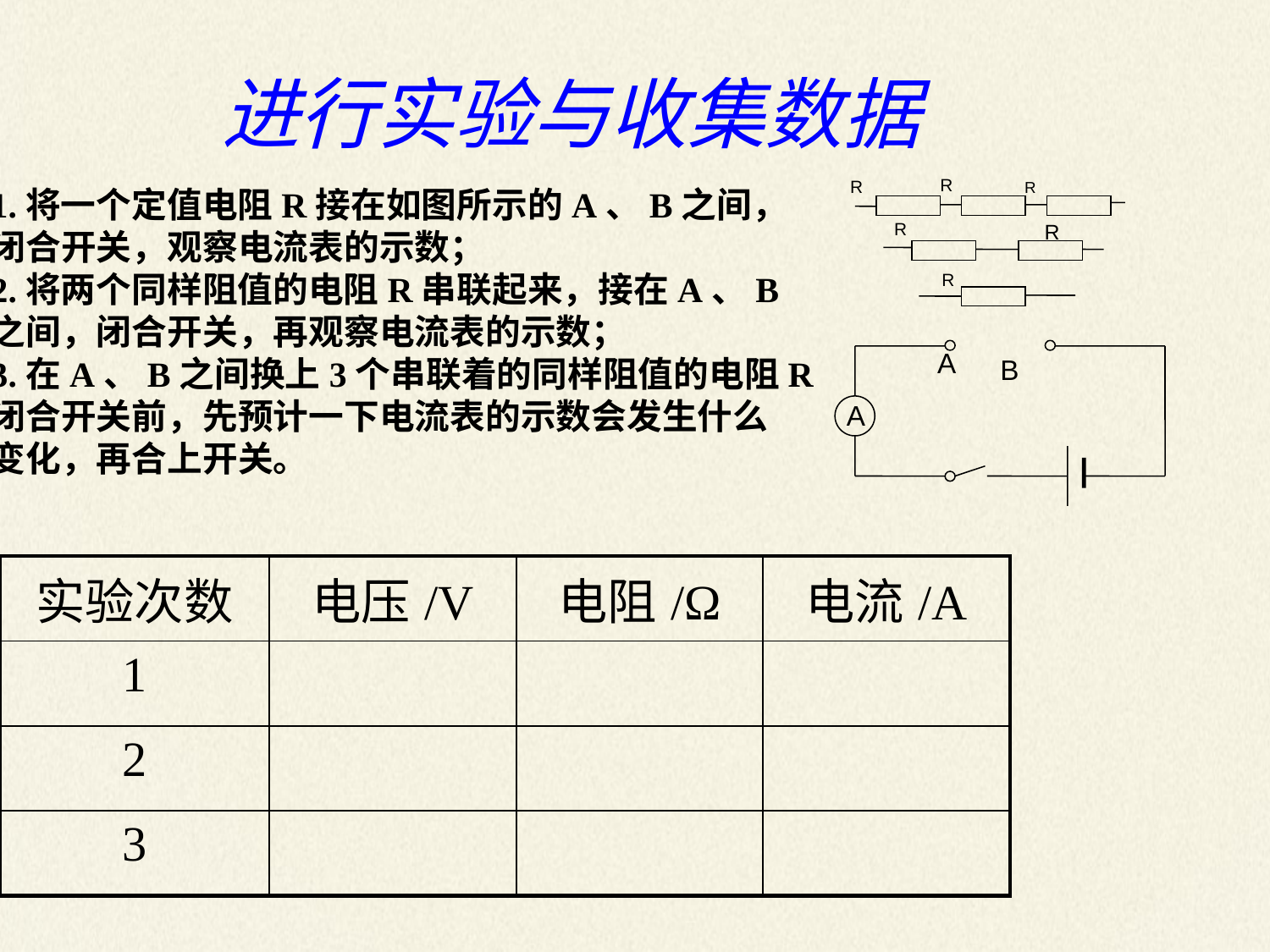

进行实验与收集数据
R
R
R

R
R

R

A

B

A

1.将一个定值电阻R接在如图所示的A、B之间，
闭合开关，观察电流表的示数；
2.将两个同样阻值的电阻R串联起来，接在A、B
之间，闭合开关，再观察电流表的示数；
3.在A、B之间换上3个串联着的同样阻值的电阻R
闭合开关前，先预计一下电流表的示数会发生什么
变化，再合上开关。

| 实验次数 | 电压/V | 电阻/Ω | 电流/A |
| --- | --- | --- | --- |
| 1 |  |  |  |
| 2 |  |  |  |
| 3 |  |  |  |